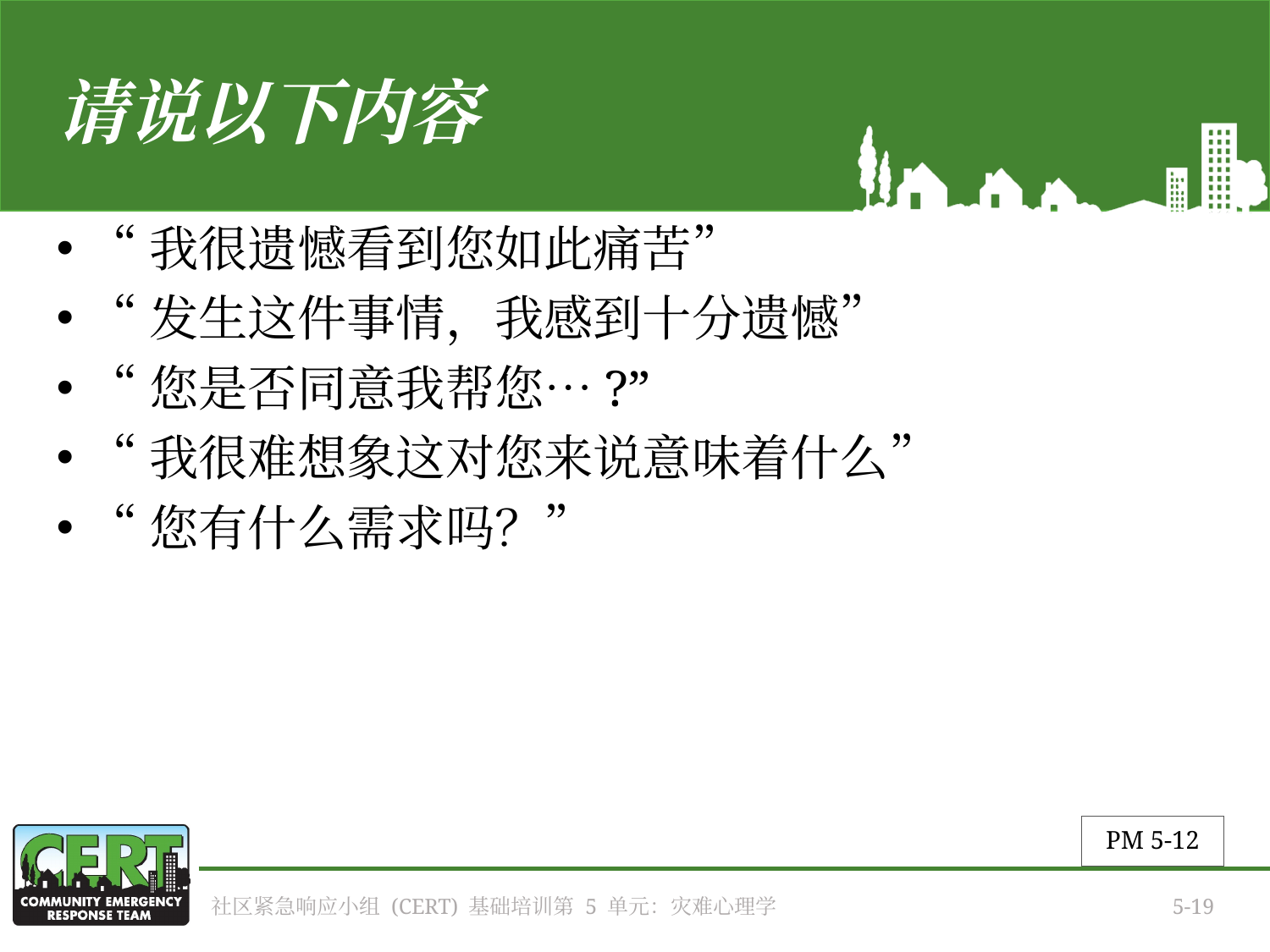

# 请说以下内容
“我很遗憾看到您如此痛苦”
“发生这件事情，我感到十分遗憾”
“您是否同意我帮您…?”
“我很难想象这对您来说意味着什么”
“您有什么需求吗？”
PM 5-12
社区紧急响应小组 (CERT) 基础培训第 5 单元：灾难心理学
5-19